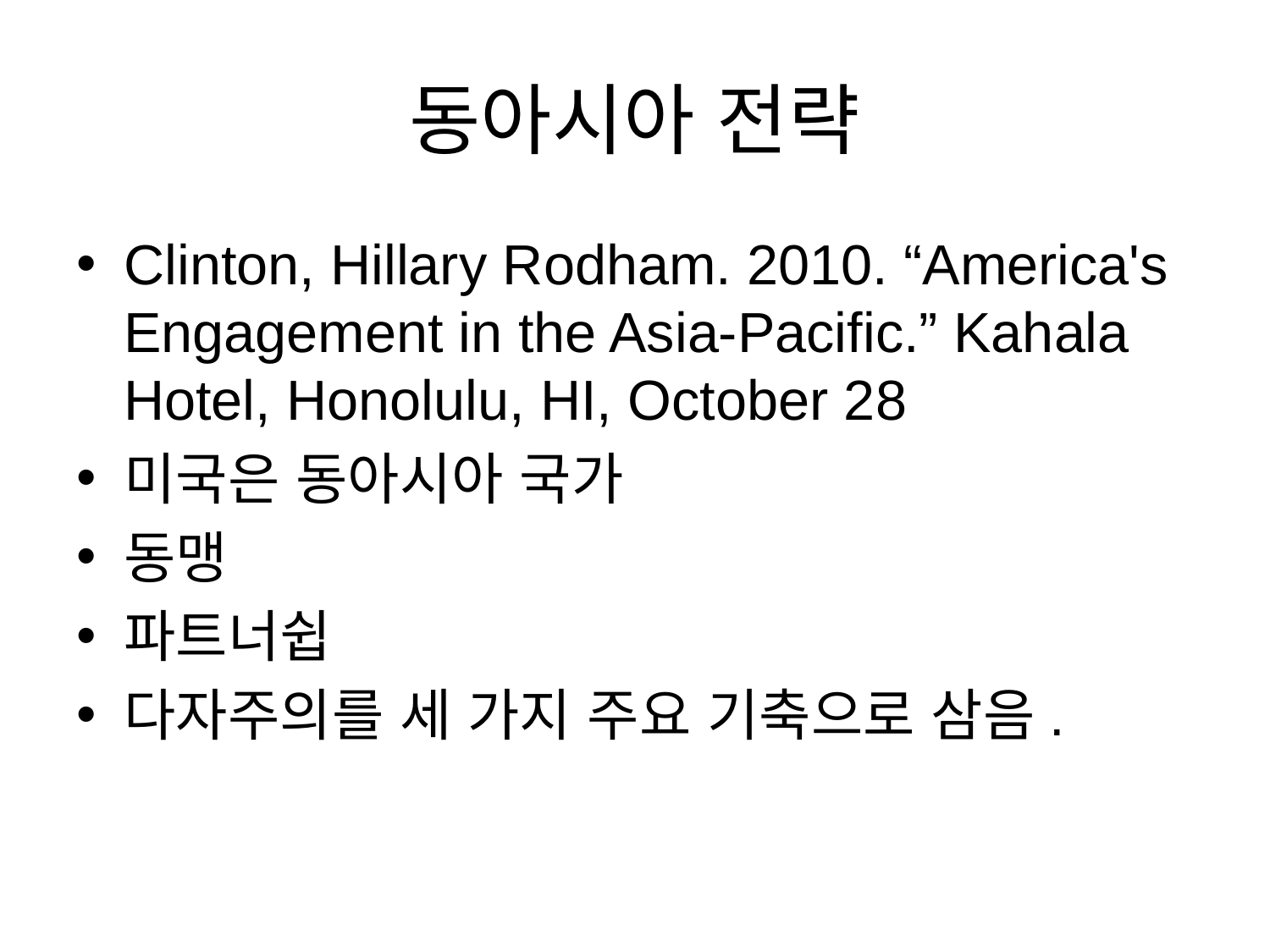

# 동아시아 전략
Clinton, Hillary Rodham. 2010. “America's Engagement in the Asia-Pacific.” Kahala Hotel, Honolulu, HI, October 28
미국은 동아시아 국가
동맹
파트너쉽
다자주의를 세 가지 주요 기축으로 삼음.